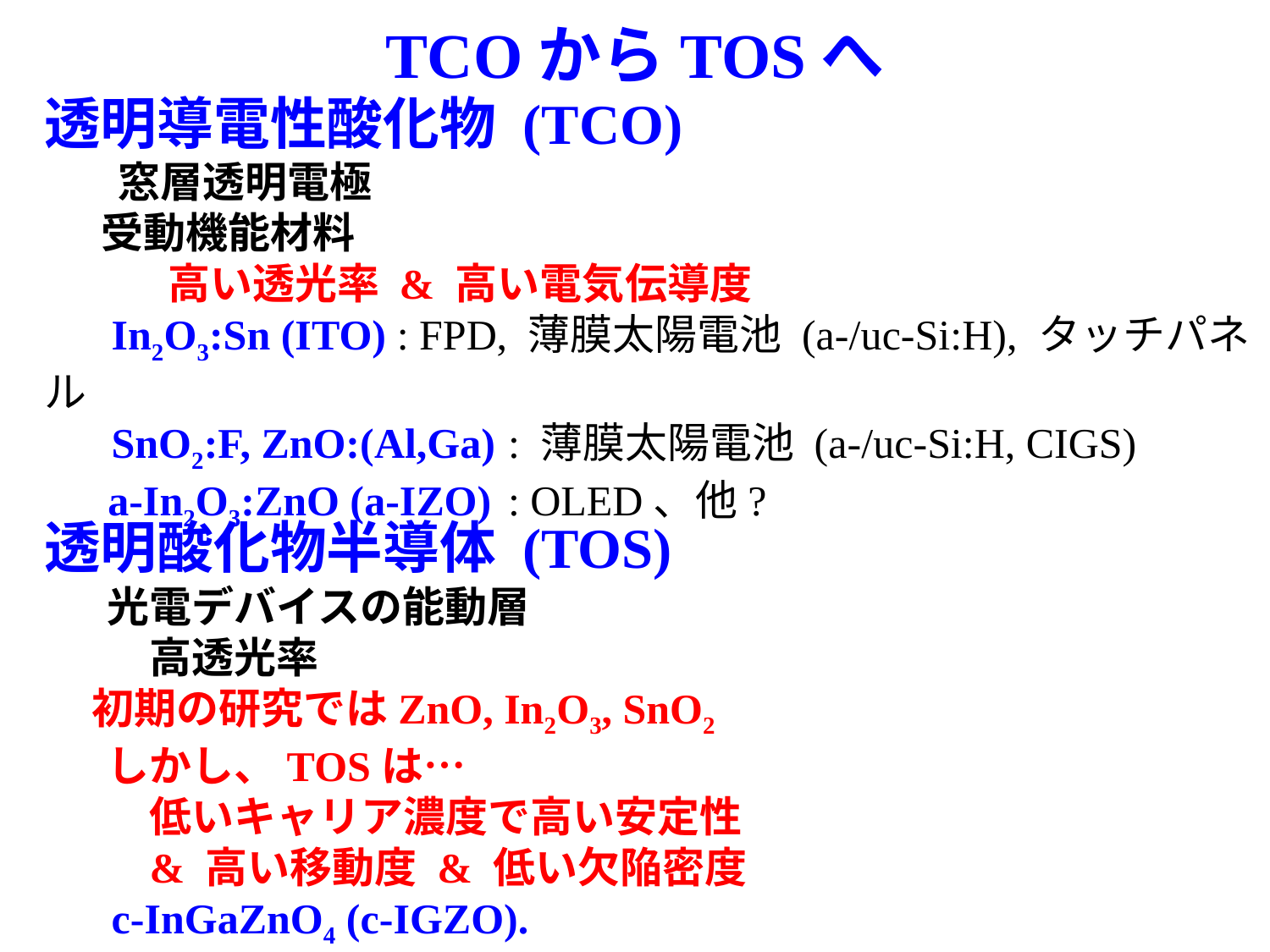

# TCOからTOSへ
透明導電性酸化物 (TCO)
      窓層透明電極
      受動機能材料
             高い透光率 & 高い電気伝導度
      In2O3:Sn (ITO) : FPD, 薄膜太陽電池 (a-/uc-Si:H), タッチパネル
      SnO2:F, ZnO:(Al,Ga)	: 薄膜太陽電池 (a-/uc-Si:H, CIGS)
      a-In2O3:ZnO (a-IZO)	: OLED、他?
透明酸化物半導体 (TOS)
     光電デバイスの能動層
           高透光率
     初期の研究ではZnO, In2O3, SnO2
     しかし、TOSは…
           低いキャリア濃度で高い安定性
          & 高い移動度 & 低い欠陥密度
      c-InGaZnO4 (c-IGZO).